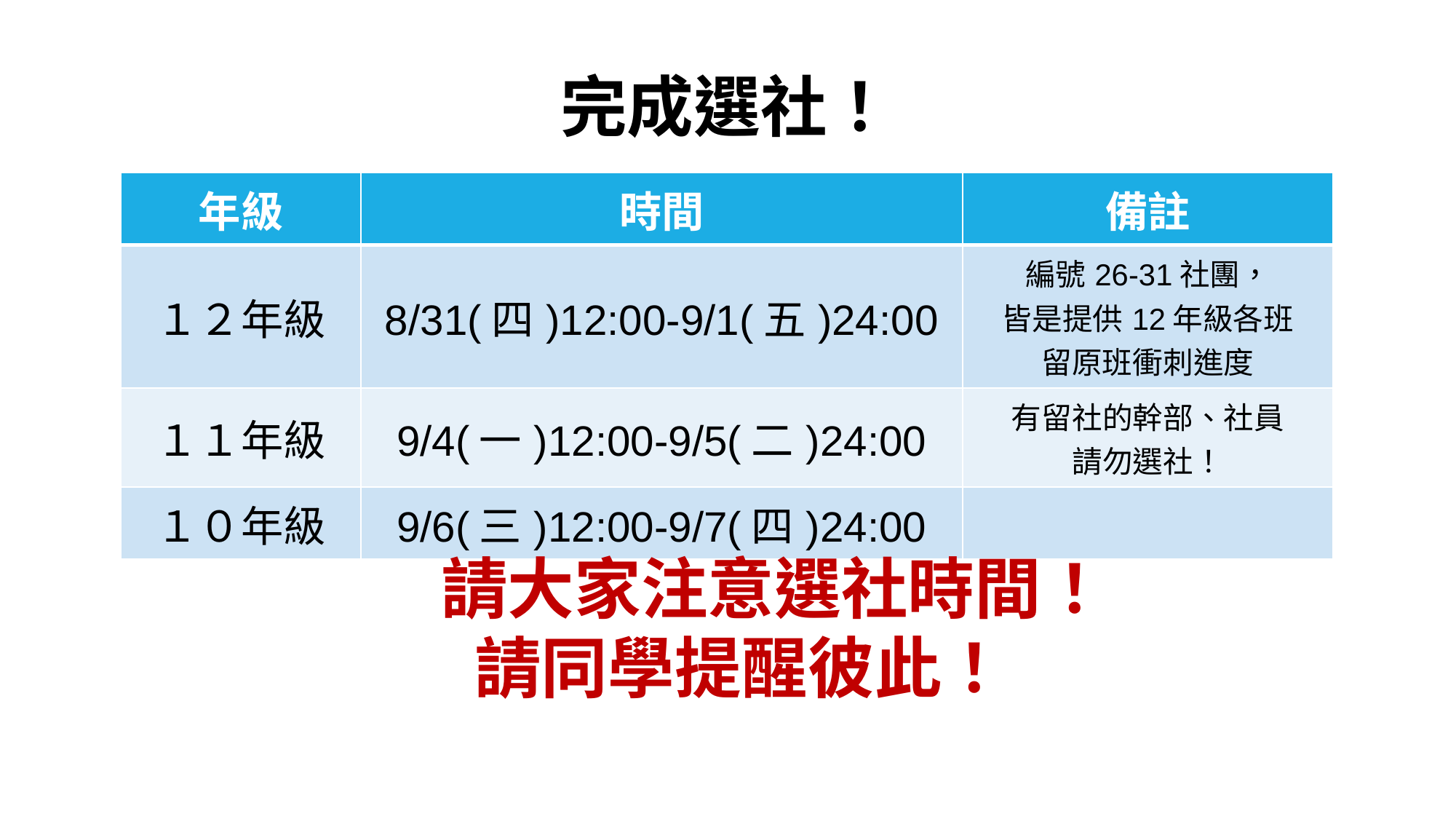

完成選社！
| 年級 | 時間 | 備註 |
| --- | --- | --- |
| １２年級 | 8/31(四)12:00-9/1(五)24:00 | 編號26-31社團， 皆是提供12年級各班 留原班衝刺進度 |
| １１年級 | 9/4(一)12:00-9/5(二)24:00 | 有留社的幹部、社員 請勿選社！ |
| １０年級 | 9/6(三)12:00-9/7(四)24:00 |  |
請大家注意選社時間！
請同學提醒彼此！